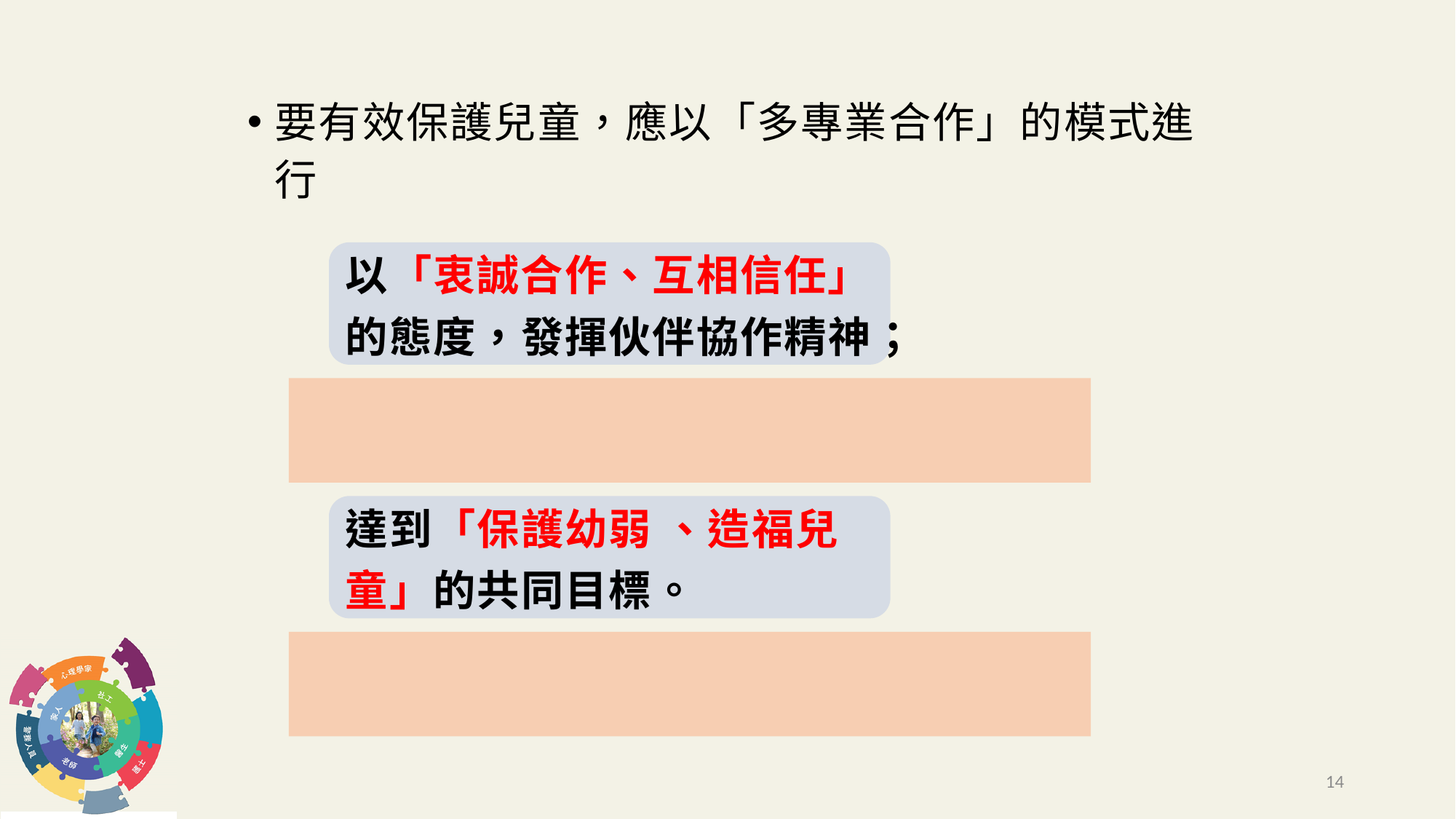

要有效保護兒童，應以「多專業合作」的模式進行

以「衷誠合作、互相信任」的態度，發揮伙伴協作精神；
達到「保護幼弱 、造福兒童」的共同目標。

14